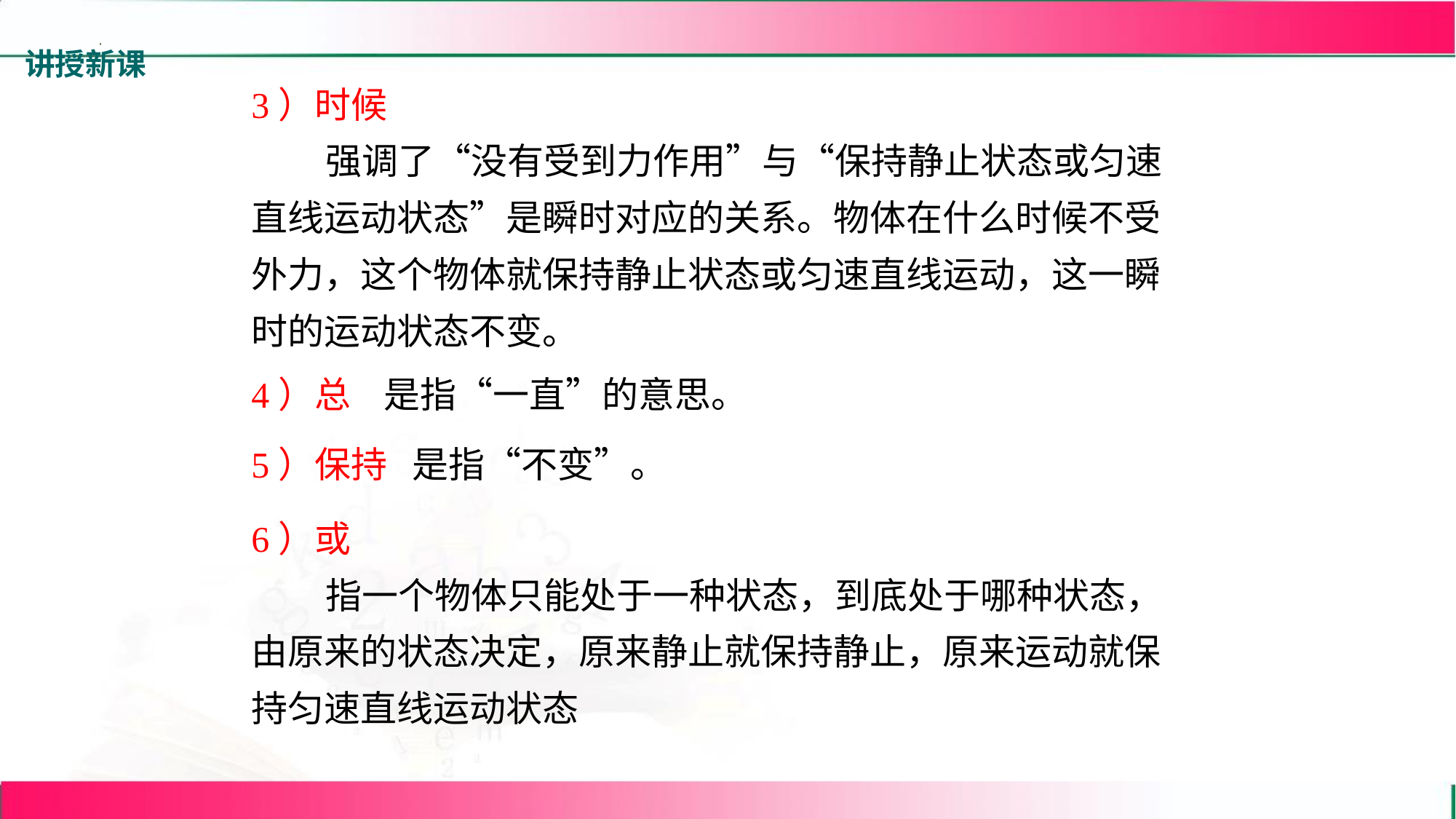

讲授新课
3）时候
        强调了“没有受到力作用”与“保持静止状态或匀速直线运动状态”是瞬时对应的关系。物体在什么时候不受外力，这个物体就保持静止状态或匀速直线运动，这一瞬时的运动状态不变。

4）总    是指“一直”的意思。
5）保持   是指“不变”。
6）或
        指一个物体只能处于一种状态，到底处于哪种状态，由原来的状态决定，原来静止就保持静止，原来运动就保持匀速直线运动状态